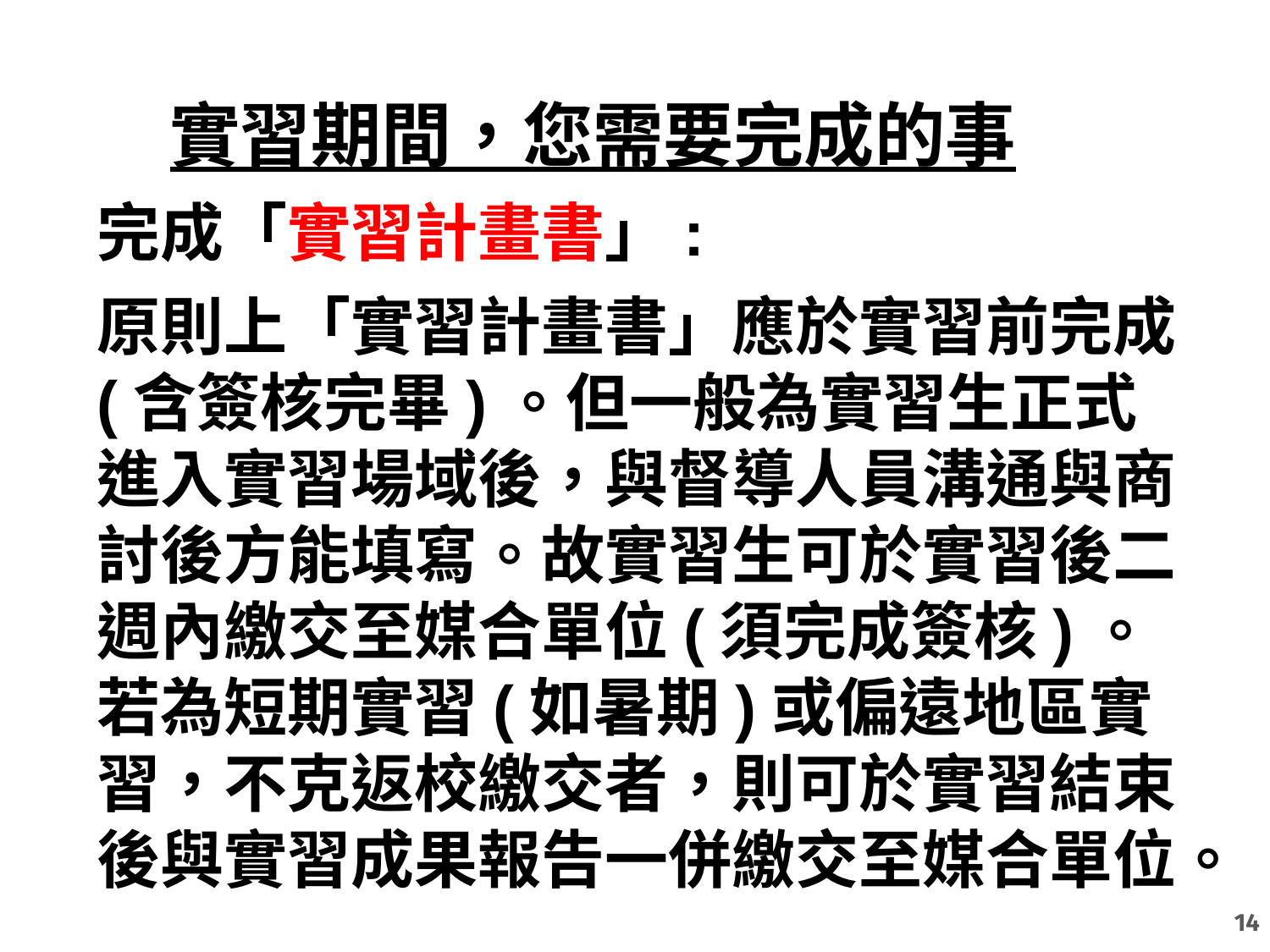

# 實習期間，您需要完成的事
完成「實習計畫書」:
原則上「實習計畫書」應於實習前完成(含簽核完畢)。但一般為實習生正式進入實習場域後，與督導人員溝通與商討後方能填寫。故實習生可於實習後二週內繳交至媒合單位(須完成簽核)。若為短期實習(如暑期)或偏遠地區實習，不克返校繳交者，則可於實習結束後與實習成果報告一併繳交至媒合單位。